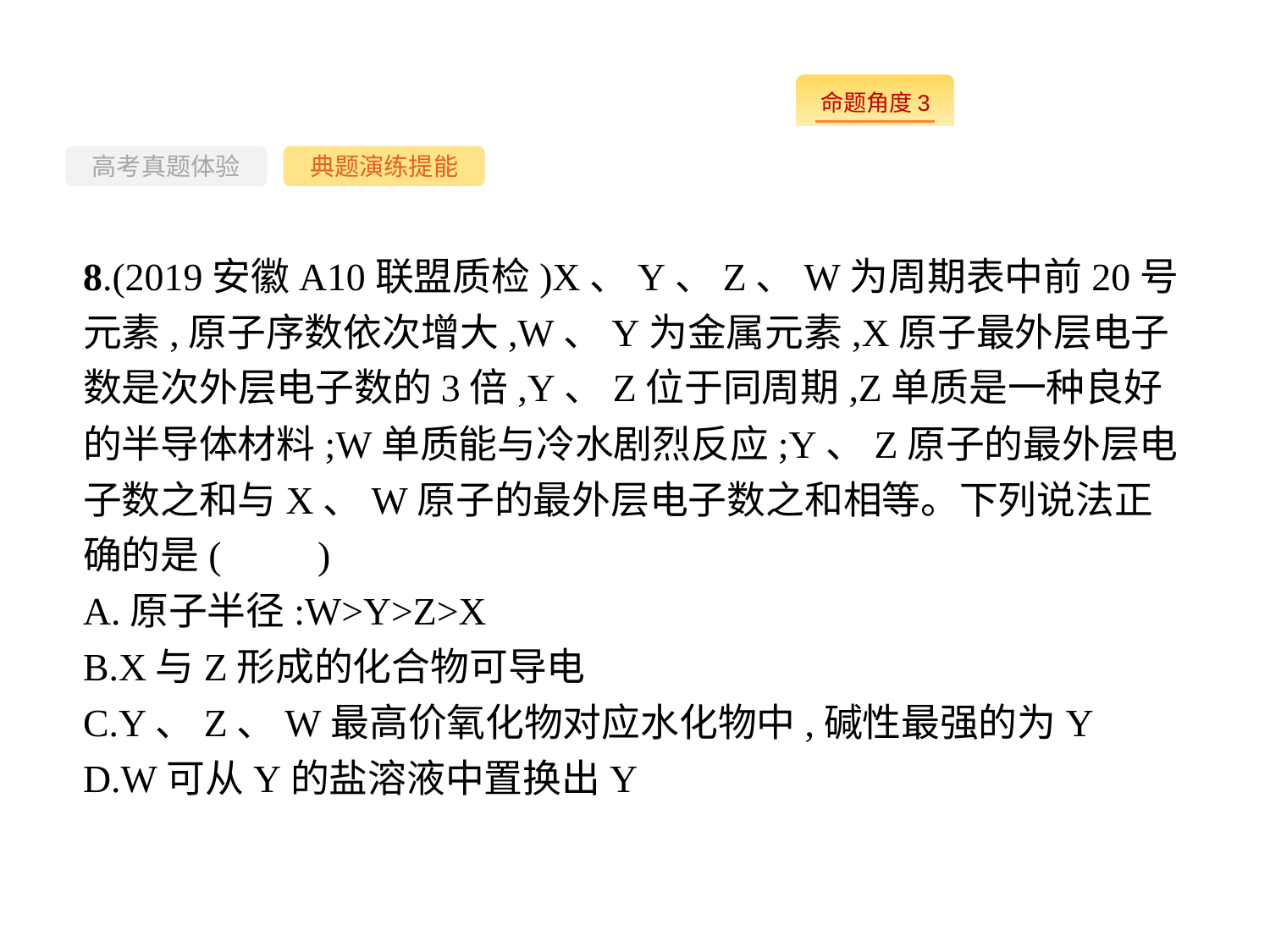

-101-
高考真题体验
典题演练提能
8.(2019安徽A10联盟质检)X、Y、Z、W为周期表中前20号元素,原子序数依次增大,W、Y为金属元素,X原子最外层电子数是次外层电子数的3倍,Y、Z位于同周期,Z单质是一种良好的半导体材料;W单质能与冷水剧烈反应;Y、Z原子的最外层电子数之和与X、W原子的最外层电子数之和相等。下列说法正确的是(　　)
A.原子半径:W>Y>Z>X
B.X与Z形成的化合物可导电
C.Y、Z、W最高价氧化物对应水化物中,碱性最强的为Y
D.W可从Y的盐溶液中置换出Y